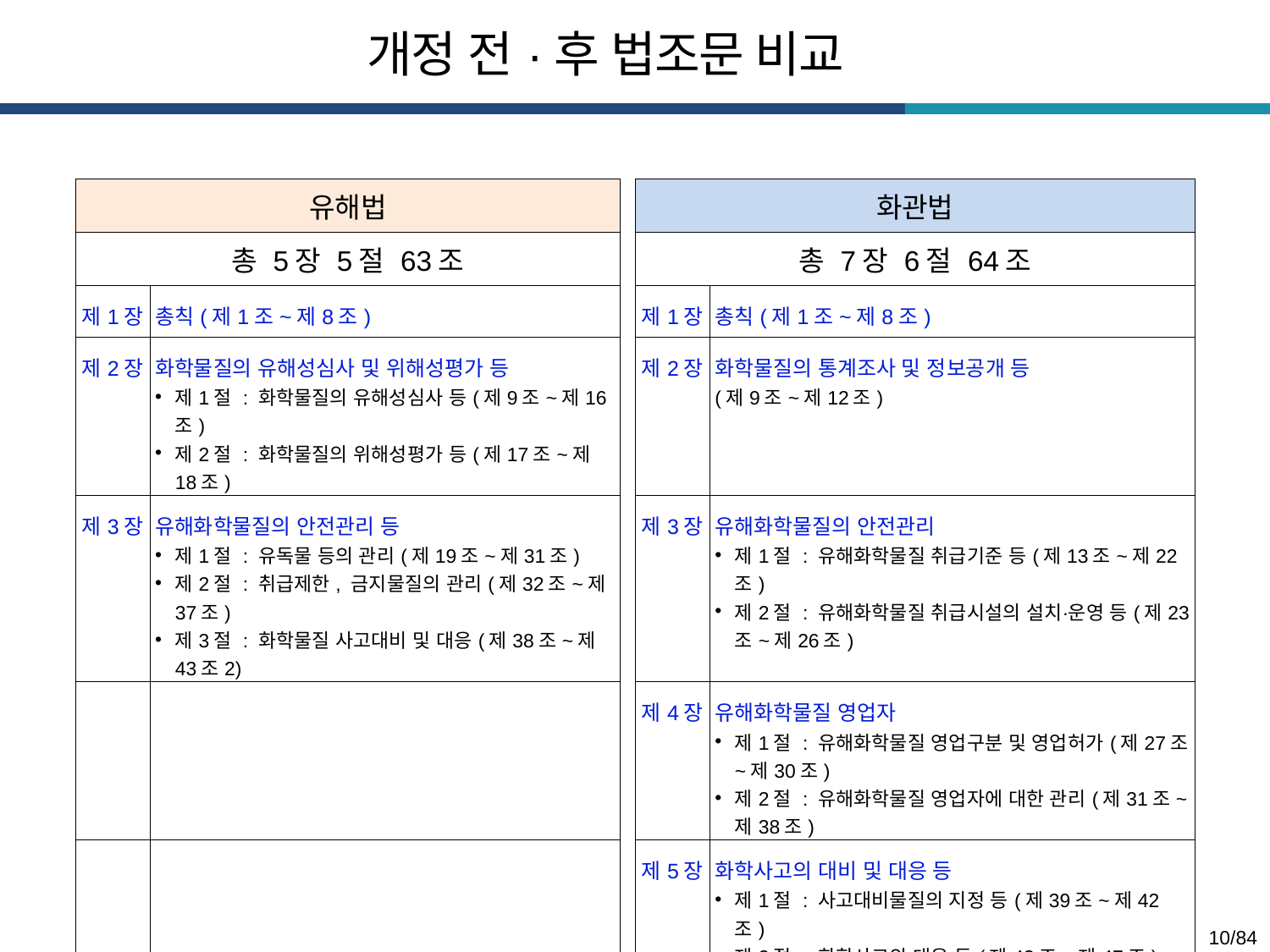

개정 전·후 법조문 비교
| 유해법 |  |  | 화관법 |  |
| --- | --- | --- | --- | --- |
| 총 5장 5절 63조 |  |  | 총 7장 6절 64조 |  |
| 제1장 | 총칙(제1조~제8조) |  | 제1장 | 총칙(제1조~제8조) |
| 제2장 | 화학물질의 유해성심사 및 위해성평가 등 제1절 : 화학물질의 유해성심사 등(제9조~제16조) 제2절 : 화학물질의 위해성평가 등(제17조~제18조) |  | 제2장 | 화학물질의 통계조사 및 정보공개 등 (제9조~제12조) |
| 제3장 | 유해화학물질의 안전관리 등 제1절 : 유독물 등의 관리(제19조~제31조) 제2절 : 취급제한, 금지물질의 관리(제32조~제37조) 제3절 : 화학물질 사고대비 및 대응(제38조~제43조2) |  | 제3장 | 유해화학물질의 안전관리 제1절 : 유해화학물질 취급기준 등(제13조~제22조) 제2절 : 유해화학물질 취급시설의 설치∙운영 등(제23조~제26조) |
|  |  |  | 제4장 | 유해화학물질 영업자 제1절 : 유해화학물질 영업구분 및 영업허가(제27조~제30조) 제2절 : 유해화학물질 영업자에 대한 관리(제31조~제38조) |
|  |  |  | 제5장 | 화학사고의 대비 및 대응 등 제1절 : 사고대비물질의 지정 등(제39조~제42조) 제2절 : 화학사고의 대응 등(제43조~제47조) |
| 제4장 | 보칙(제44조~제56조의2) |  | 제6장 | 보칙(제48조~제56조) |
| 제5장 | 벌칙(제57조~제63조) |  | 제7장 | 벌칙(제57조~제64조) |

유해법
유해화학물질 영업자 중심의 관리

화관법
유해화학물질 영업자 관리
유해화학물질 관리
유해화학물질 취급시설 관리
유해화학물질 취급자 관리